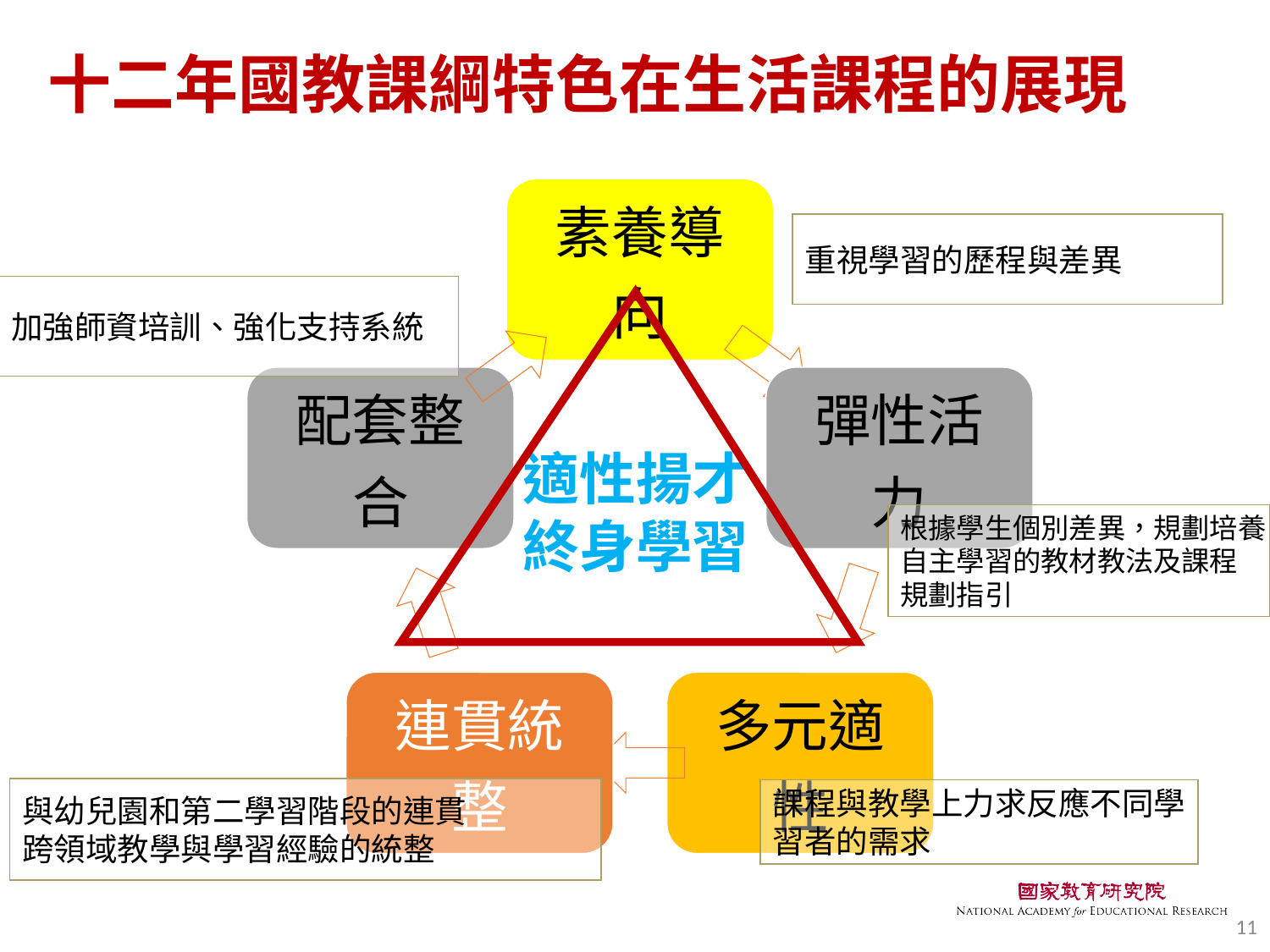

十二年國教課綱特色在生活課程的展現
素養導向
配套整合
彈性活力
重視學習的歷程與差異
加強師資培訓、強化支持系統

適性揚才
終身學習
根據學生個別差異，規劃培養
自主學習的教材教法及課程
規劃指引
與幼兒園和第二學習階段的連貫
跨領域教學與學習經驗的統整
課程與教學上力求反應不同學
習者的需求
11